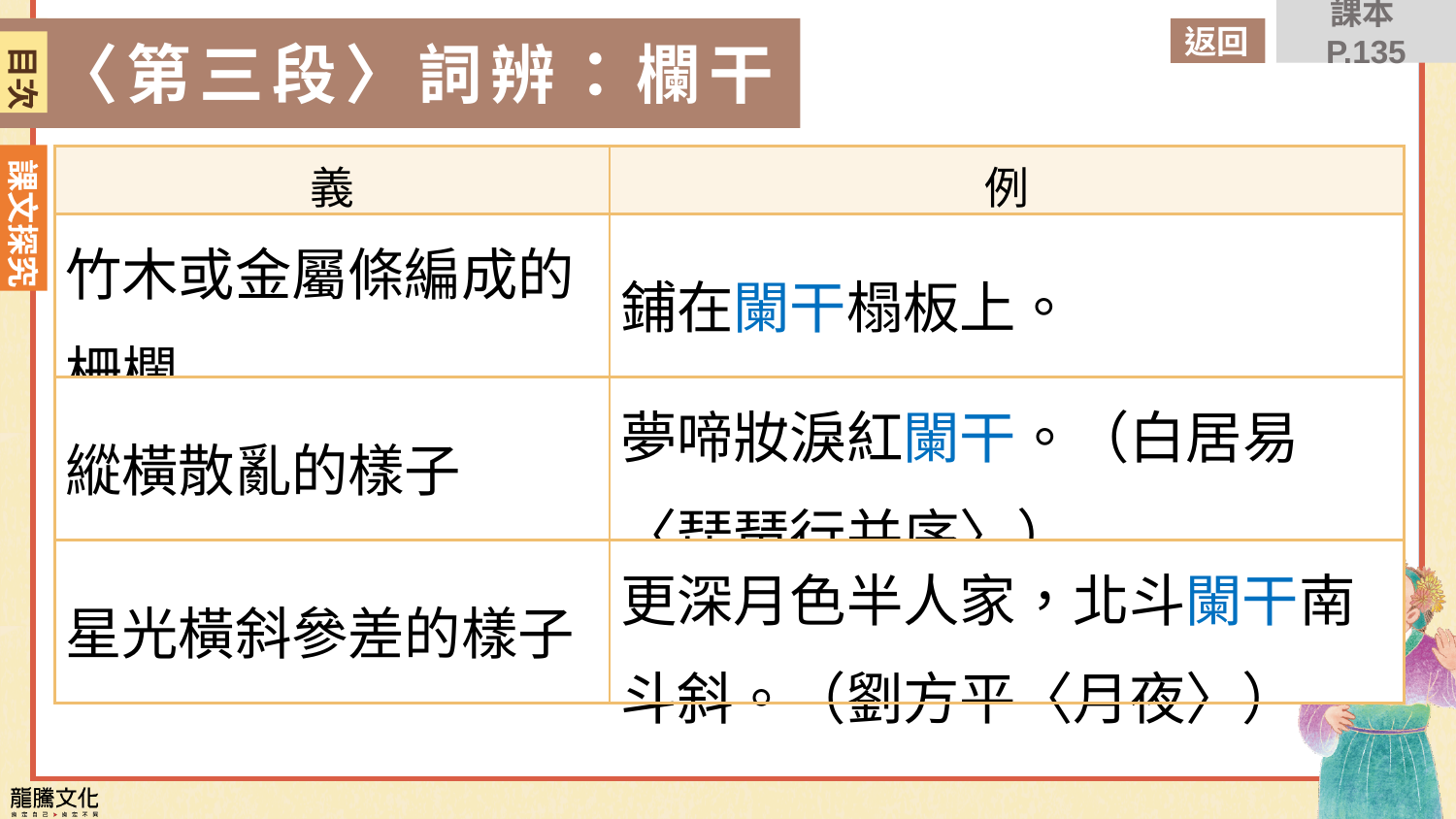

課本P.135
目次

返回
〈第三段〉詞辨：欄干
目次
| 義 | 例 |
| --- | --- |
| 竹木或金屬條編成的柵欄 | 鋪在闌干榻板上。 |
| 縱橫散亂的樣子 | 夢啼妝淚紅闌干。（白居易〈琵琶行并序〉） |
| 星光橫斜參差的樣子 | 更深月色半人家，北斗闌干南斗斜。（劉方平〈月夜〉） |